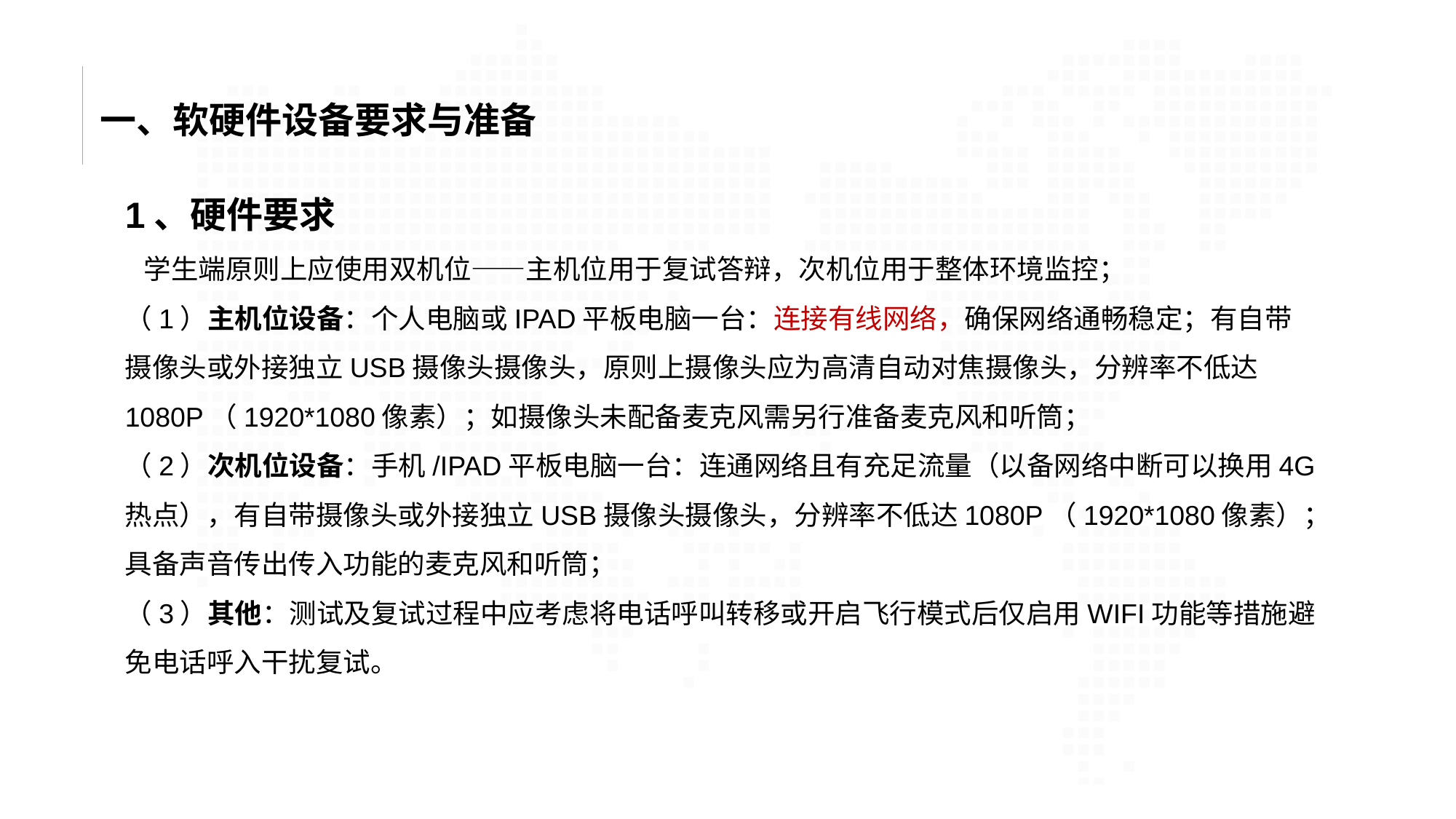

一、软硬件设备要求与准备

1、硬件要求
  学生端原则上应使用双机位——主机位用于复试答辩，次机位用于整体环境监控；
（1）主机位设备：个人电脑或IPAD平板电脑一台：连接有线网络，确保网络通畅稳定；有自带摄像头或外接独立USB摄像头摄像头，原则上摄像头应为高清自动对焦摄像头，分辨率不低达1080P（1920*1080像素）；如摄像头未配备麦克风需另行准备麦克风和听筒；
（2）次机位设备：手机/IPAD平板电脑一台：连通网络且有充足流量（以备网络中断可以换用4G热点），有自带摄像头或外接独立USB摄像头摄像头，分辨率不低达1080P（1920*1080像素）；具备声音传出传入功能的麦克风和听筒；
（3）其他：测试及复试过程中应考虑将电话呼叫转移或开启飞行模式后仅启用WIFI功能等措施避免电话呼入干扰复试。